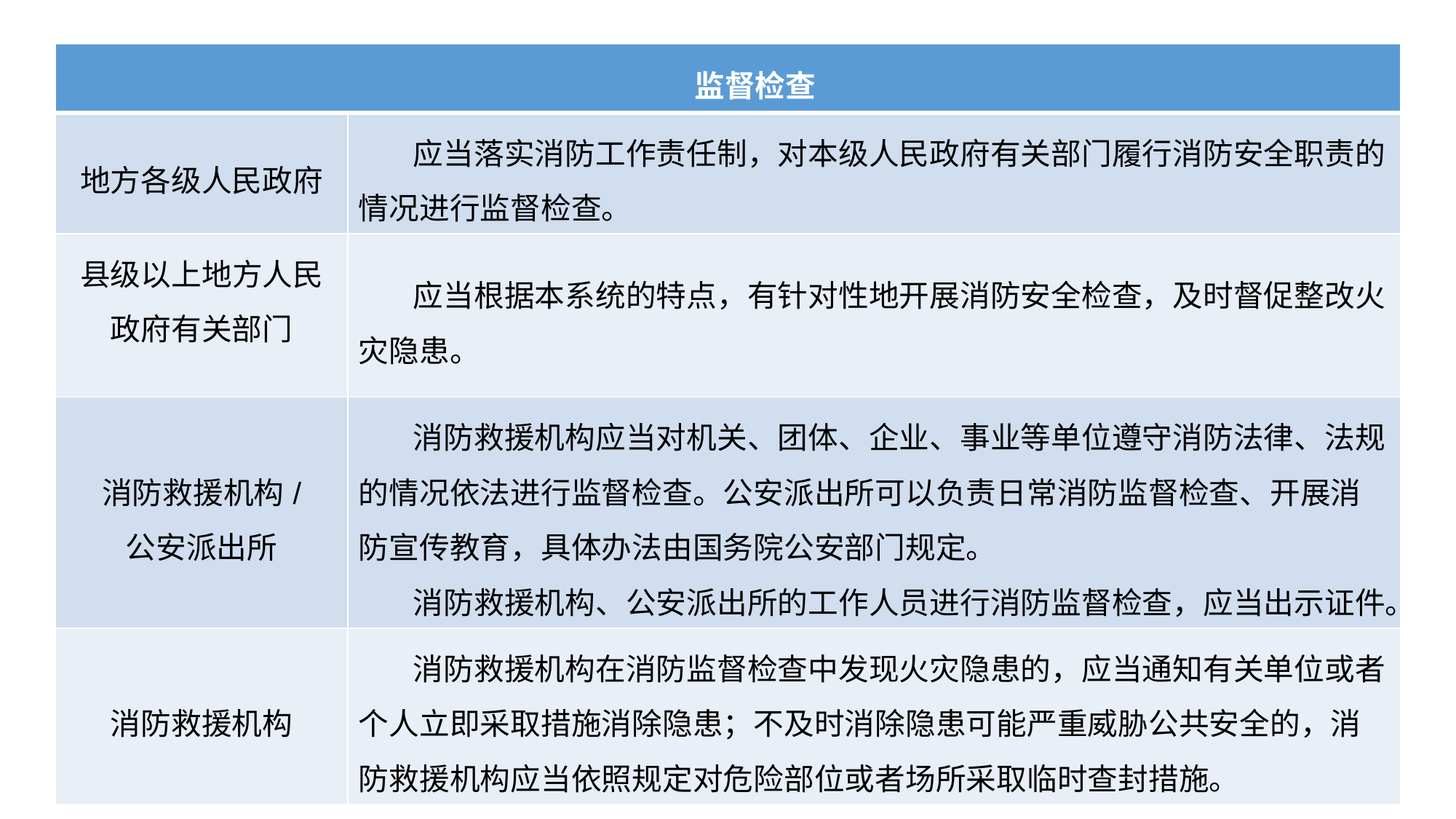

| 监督检查 |  |
| --- | --- |
| 地方各级人民政府 | 应当落实消防工作责任制，对本级人民政府有关部门履行消防安全职责的情况进行监督检查。 |
| 县级以上地方人民政府有关部门 | 应当根据本系统的特点，有针对性地开展消防安全检查，及时督促整改火灾隐患。 |
| 消防救援机构/ 公安派出所 | 消防救援机构应当对机关、团体、企业、事业等单位遵守消防法律、法规的情况依法进行监督检查。公安派出所可以负责日常消防监督检查、开展消防宣传教育，具体办法由国务院公安部门规定。 消防救援机构、公安派出所的工作人员进行消防监督检查，应当出示证件。 |
| 消防救援机构 | 消防救援机构在消防监督检查中发现火灾隐患的，应当通知有关单位或者个人立即采取措施消除隐患；不及时消除隐患可能严重威胁公共安全的，消防救援机构应当依照规定对危险部位或者场所采取临时查封措施。 |
#